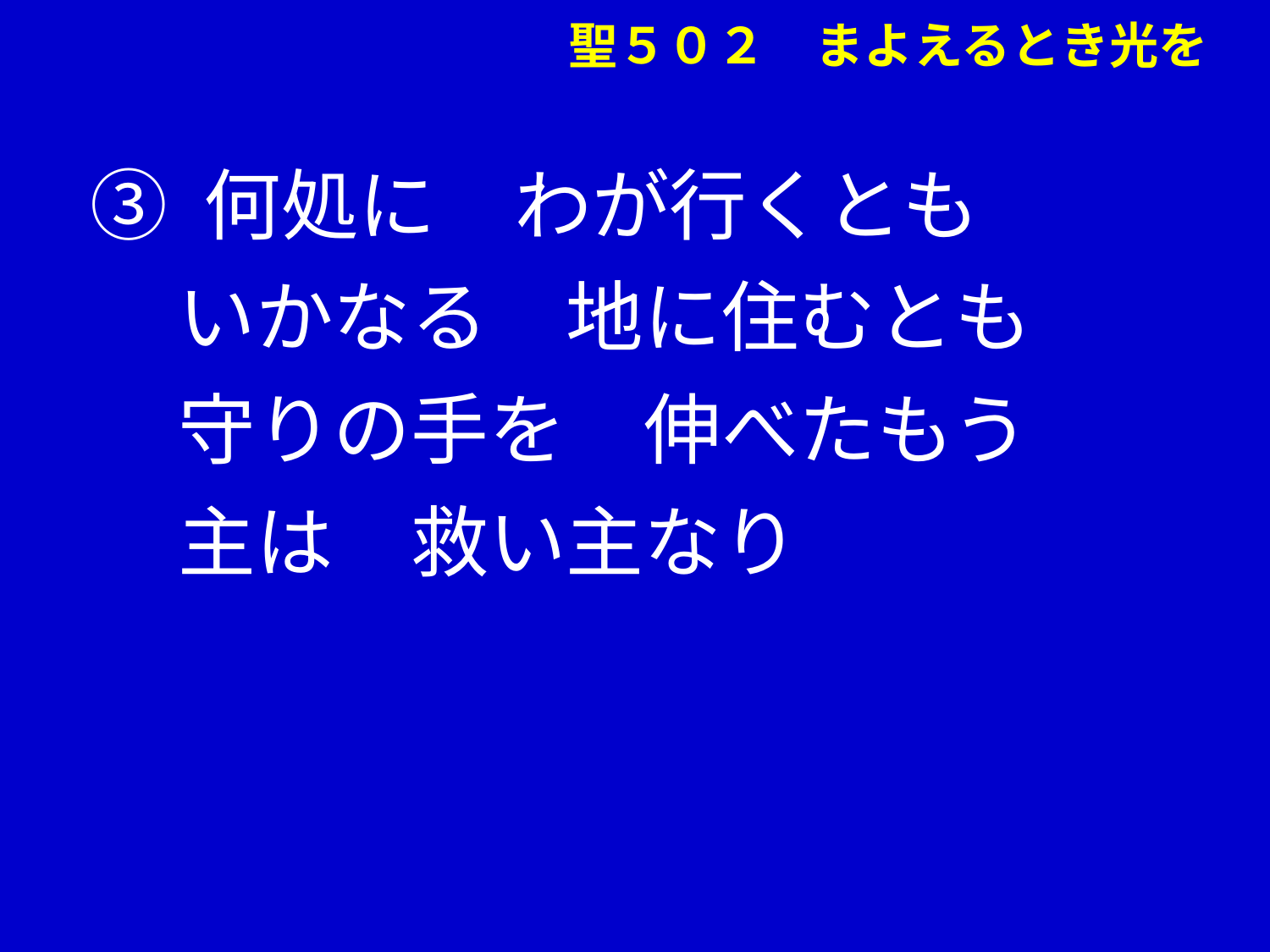

聖５０２　まよえるとき光を
③ 何処に　わが行くとも
    いかなる　地に住むとも
    守りの手を　伸べたもう
    主は　救い主なり